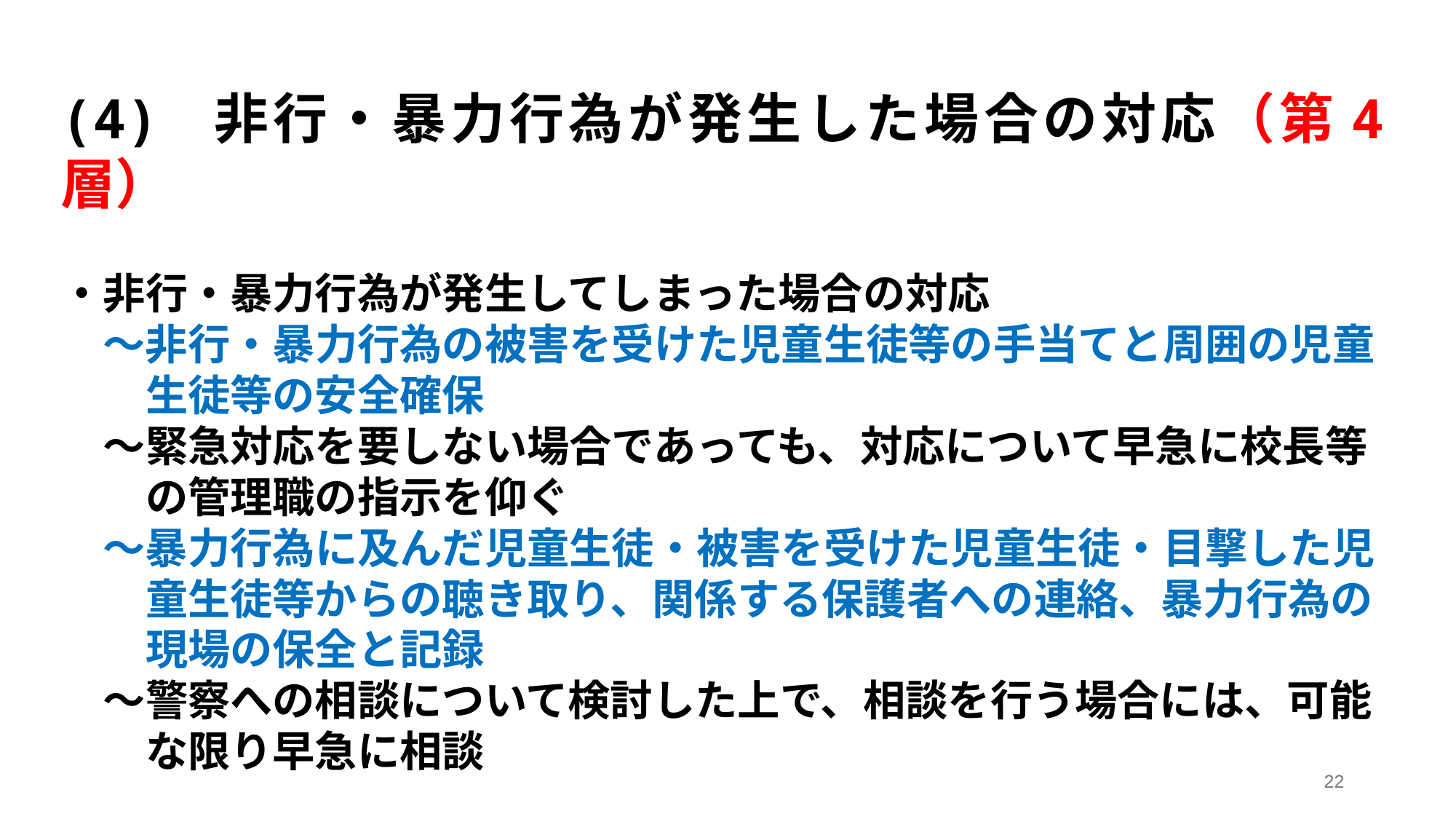

(4) 非行・暴力行為が発生した場合の対応（第4層）

・非行・暴力行為が発生してしまった場合の対応
　～非行・暴力行為の被害を受けた児童生徒等の手当てと周囲の児童
　　生徒等の安全確保
　～緊急対応を要しない場合であっても、対応について早急に校長等
　　の管理職の指示を仰ぐ
　～暴力行為に及んだ児童生徒・被害を受けた児童生徒・目撃した児
　　童生徒等からの聴き取り、関係する保護者への連絡、暴力行為の
　　現場の保全と記録
　～警察への相談について検討した上で、相談を行う場合には、可能
　　な限り早急に相談
22